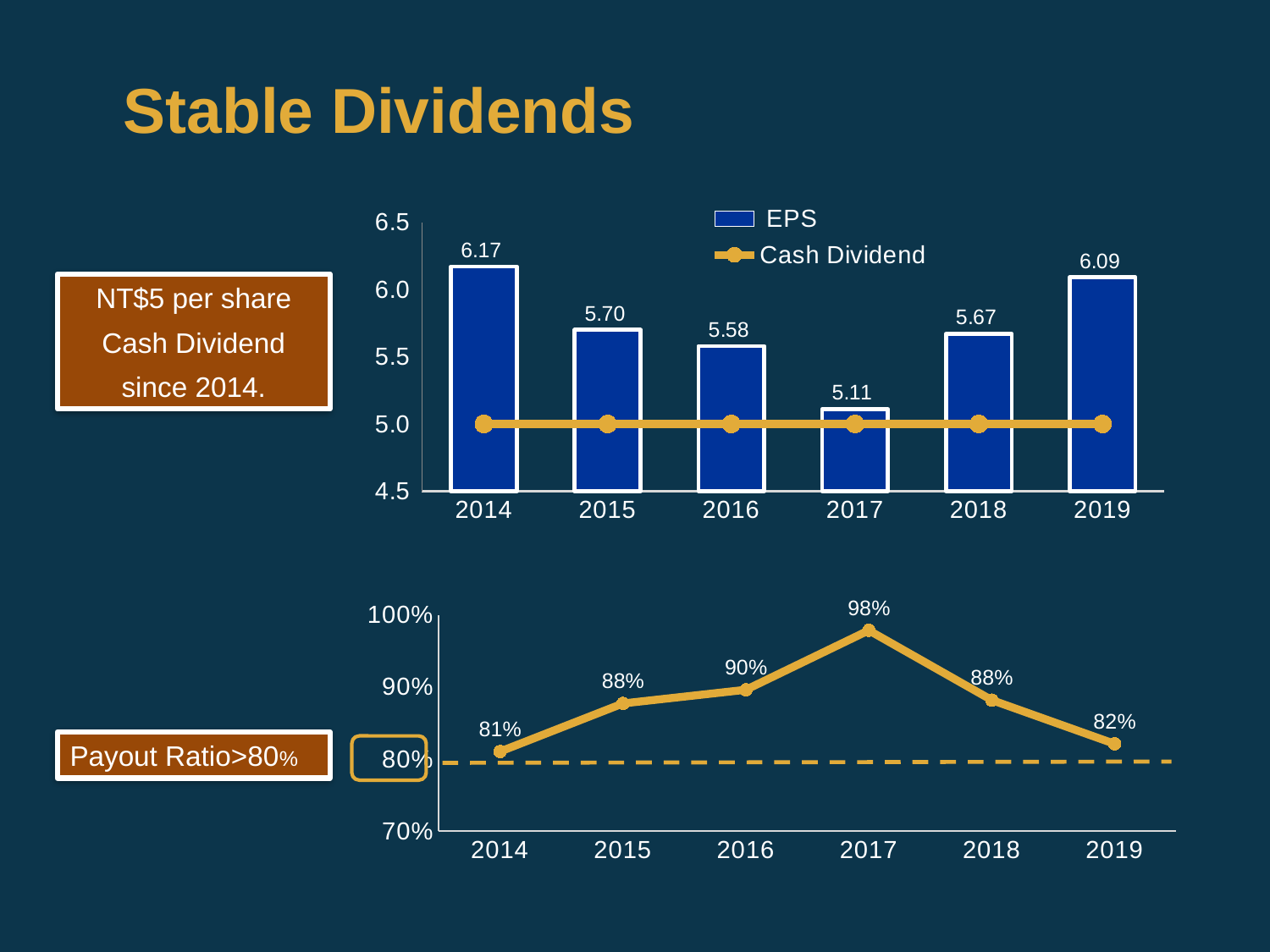

Stable Dividends

### Chart

| Category |  EPS | Cash Dividend |
|---|---|---|
| 2014 | 6.17 | 5.0 |
| 2015 | 5.7 | 5.0 |
| 2016 | 5.58 | 5.0 |
| 2017 | 5.1099999999999985 | 5.0 |
| 2018 | 5.67 | 5.0 |
| 2019 | 6.09 | 5.0 |
NT$5 per share
Cash Dividend
since 2014.

### Chart

| Category | 股利配發率(%) |
|---|---|
| 2014 | 0.8103727714748786 |
| 2015 | 0.8771929824561406 |
| 2016 | 0.8960573476702506 |
| 2017 | 0.9784735812133072 |
| 2018 | 0.8818342151675487 |
| 2019 | 0.8210180623973727 |
Payout Ratio>80%